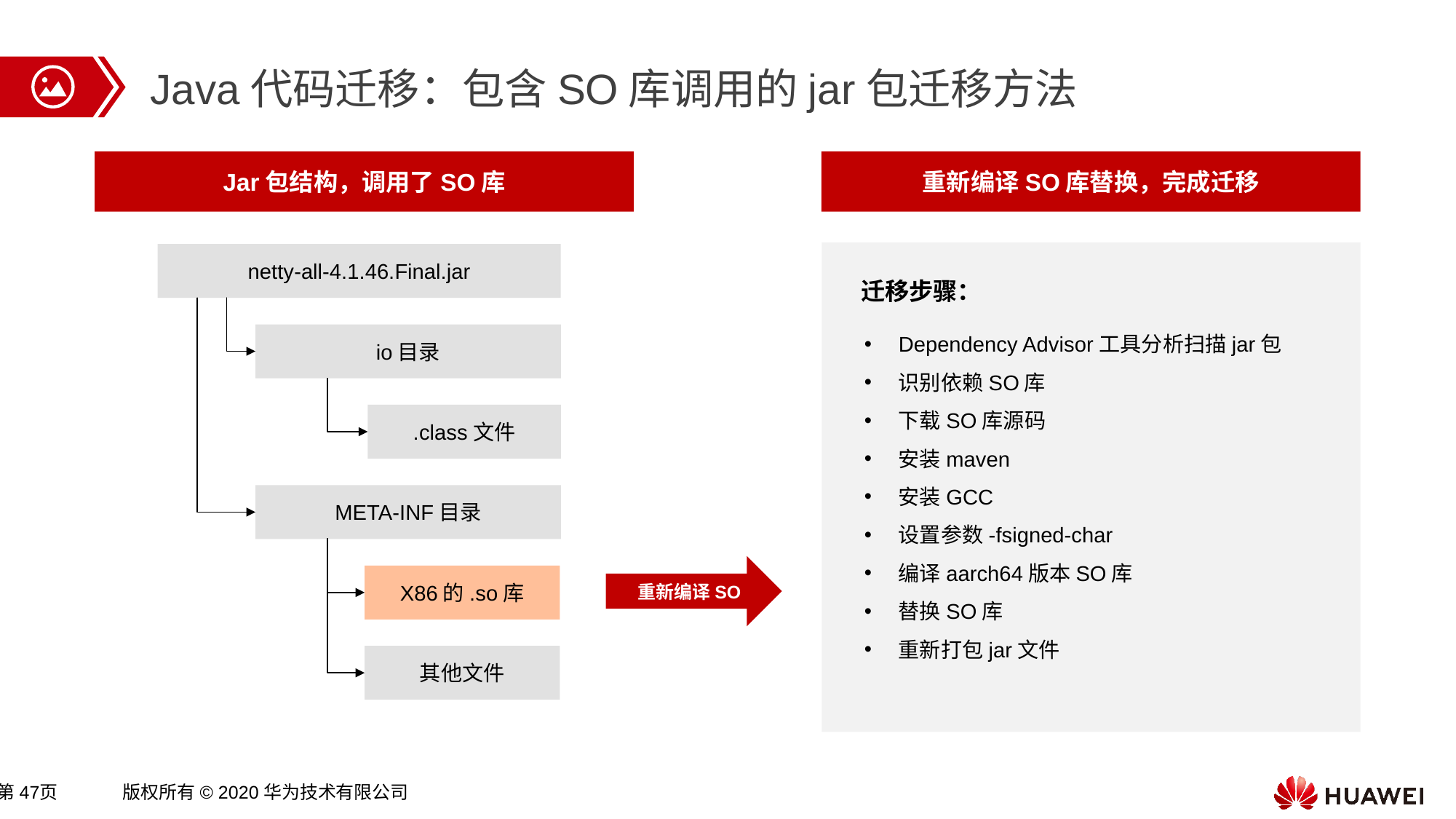

Java代码迁移：包含SO库调用的jar包迁移方法

Jar包结构，调用了SO库
重新编译SO库替换，完成迁移

netty-all-4.1.46.Final.jar
迁移步骤：
Dependency Advisor工具分析扫描jar包
识别依赖SO库
下载SO库源码
安装maven
安装GCC
设置参数-fsigned-char
编译aarch64版本SO库
替换SO库
重新打包jar文件
io目录
.class文件
META-INF目录
 重新编译SO
X86的.so库
其他文件